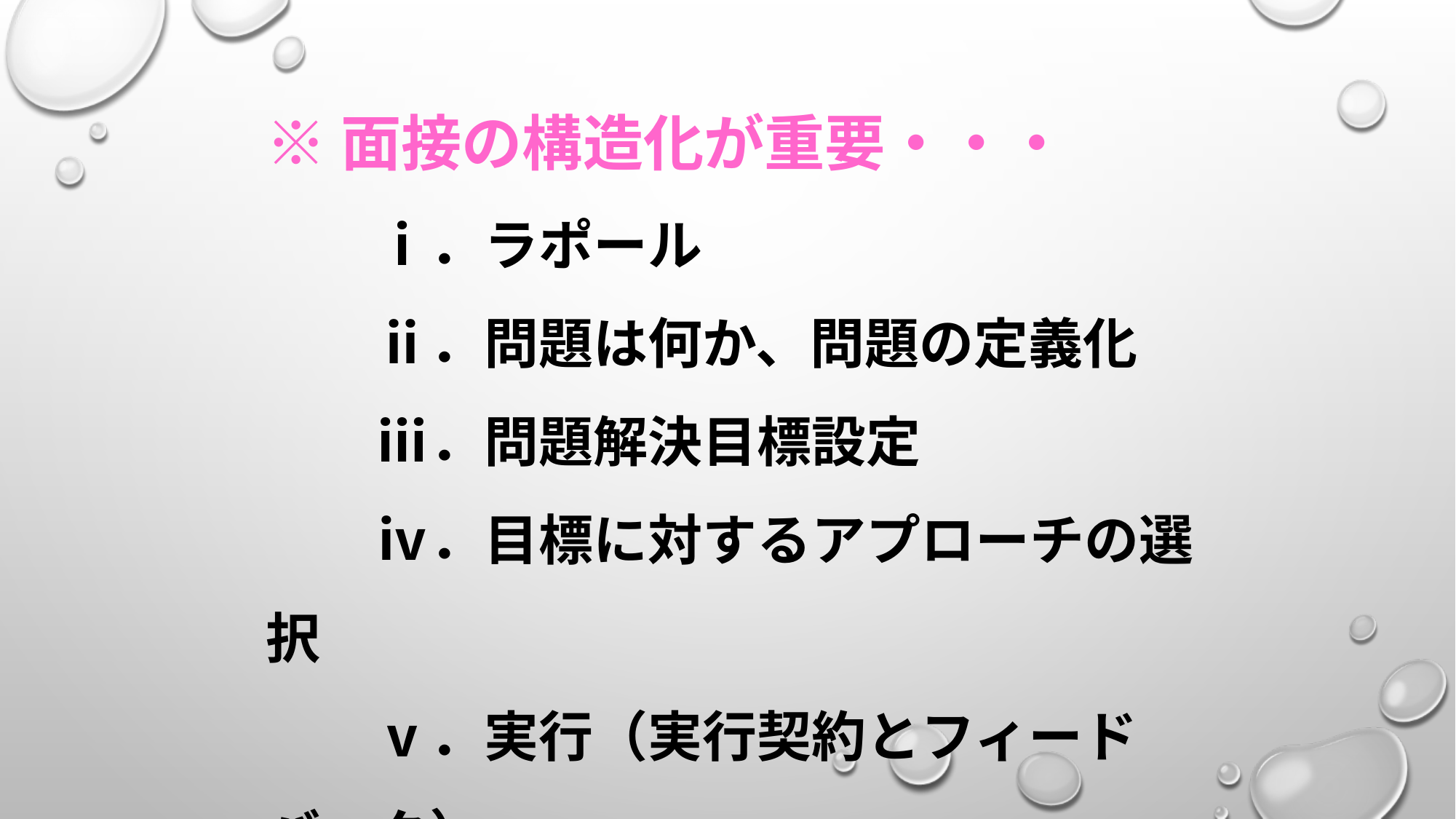

※面接の構造化が重要・・・
　　ⅰ．ラポール
　　ⅱ．問題は何か、問題の定義化
　　ⅲ．問題解決目標設定
　　ⅳ．目標に対するアプローチの選択
　　ⅴ．実行（実行契約とフィードバック）